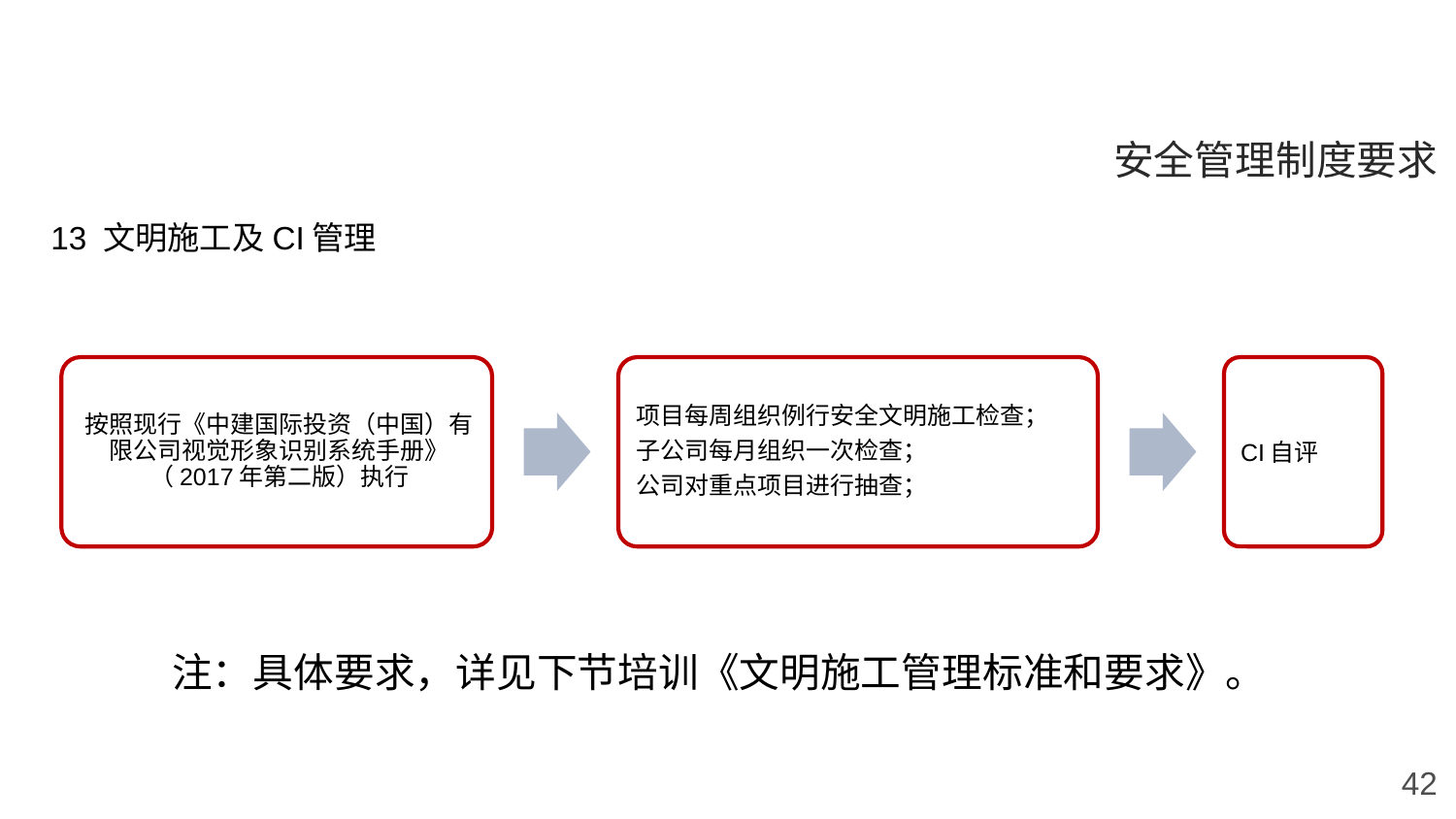

安全管理制度要求
13 文明施工及CI管理
按照现行《中建国际投资（中国）有限公司视觉形象识别系统手册》（2017年第二版）执行

项目每周组织例行安全文明施工检查；
子公司每月组织一次检查；
公司对重点项目进行抽查；

CI自评
注：具体要求，详见下节培训《文明施工管理标准和要求》。